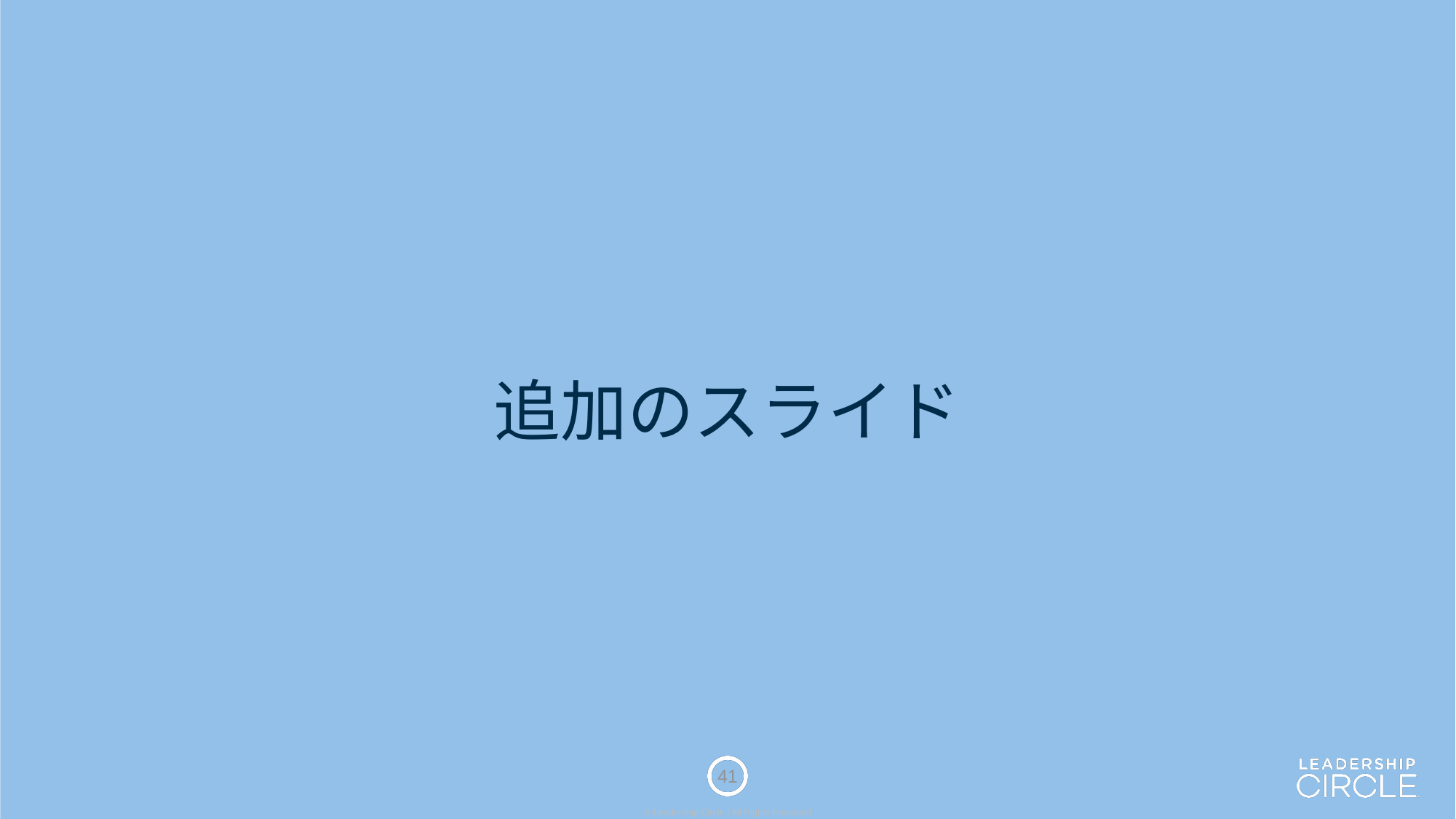

# 追加のスライド
41
© Leadership Circle | All Rights Reserved